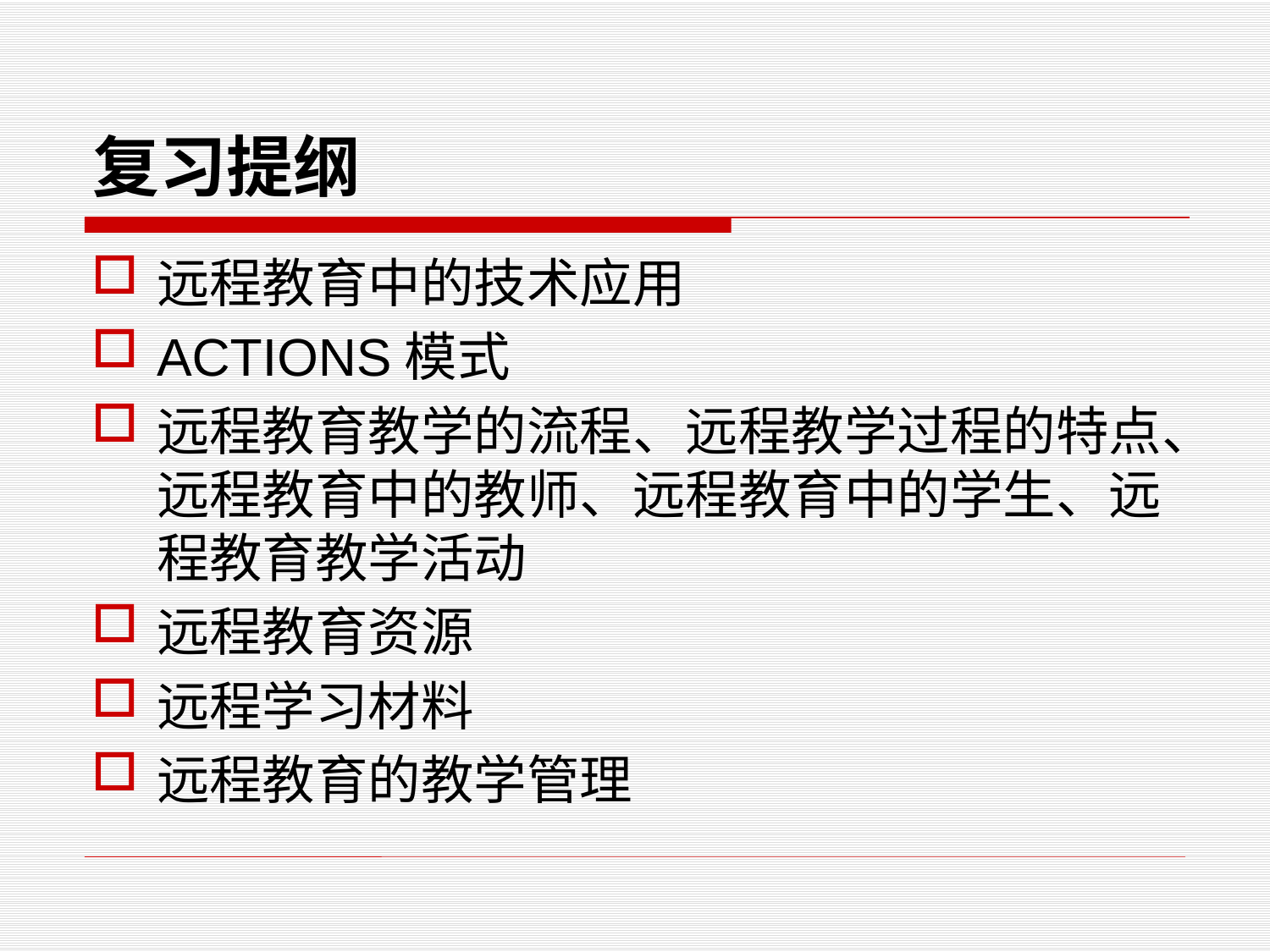

# 复习提纲
远程教育中的技术应用
ACTIONS模式
远程教育教学的流程、远程教学过程的特点、远程教育中的教师、远程教育中的学生、远程教育教学活动
远程教育资源
远程学习材料
远程教育的教学管理